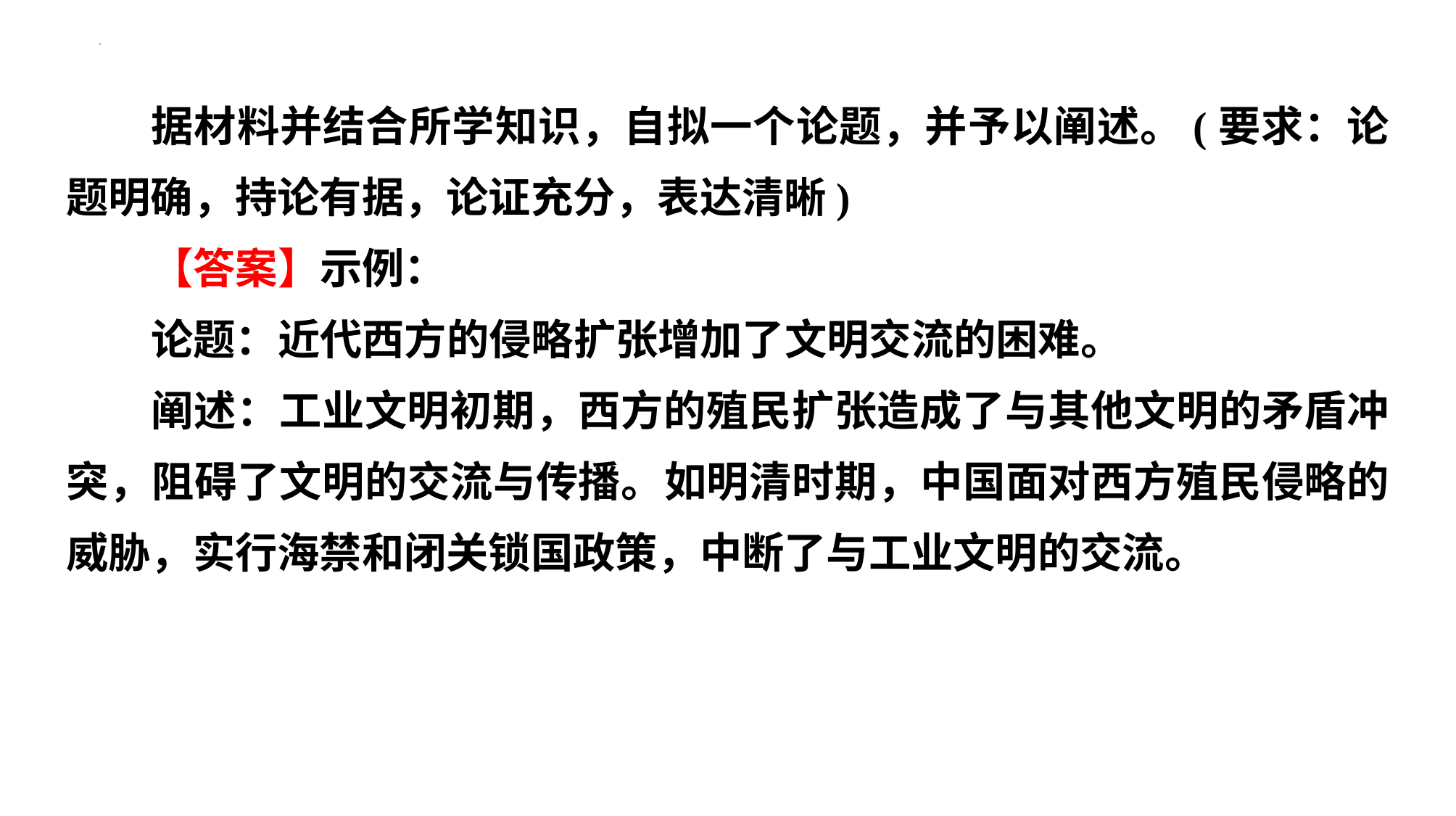

据材料并结合所学知识，自拟一个论题，并予以阐述。(要求：论题明确，持论有据，论证充分，表达清晰)
【答案】示例：
论题：近代西方的侵略扩张增加了文明交流的困难。
阐述：工业文明初期，西方的殖民扩张造成了与其他文明的矛盾冲突，阻碍了文明的交流与传播。如明清时期，中国面对西方殖民侵略的威胁，实行海禁和闭关锁国政策，中断了与工业文明的交流。